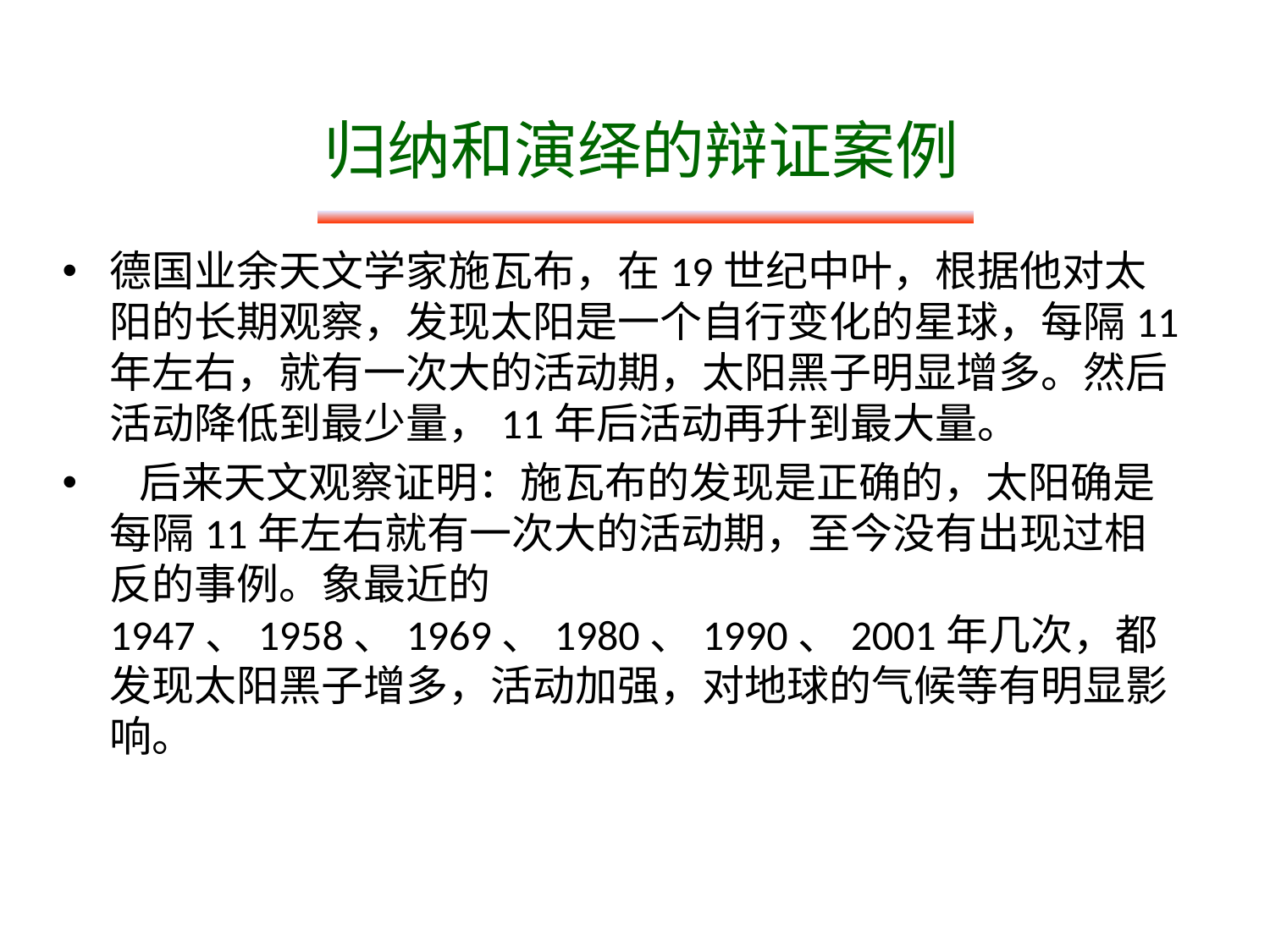

# 归纳和演绎的辩证案例

德国业余天文学家施瓦布，在19世纪中叶，根据他对太阳的长期观察，发现太阳是一个自行变化的星球，每隔11年左右，就有一次大的活动期，太阳黑子明显增多。然后活动降低到最少量，11年后活动再升到最大量。
  后来天文观察证明：施瓦布的发现是正确的，太阳确是每隔11年左右就有一次大的活动期，至今没有出现过相反的事例。象最近的1947、1958、1969、1980、1990、2001年几次，都发现太阳黑子增多，活动加强，对地球的气候等有明显影响。